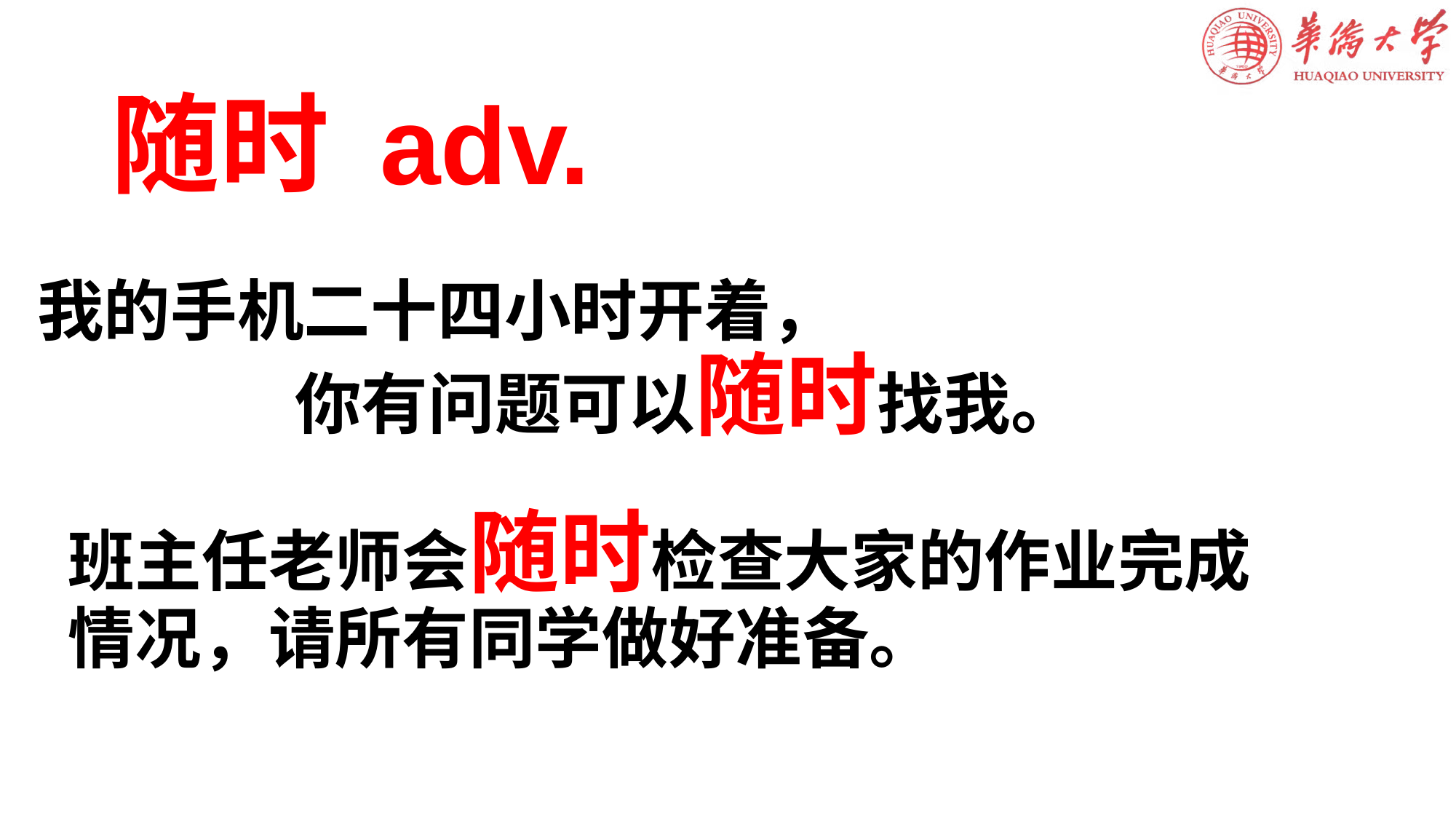

# 随时 adv.
我的手机二十四小时开着，
                你有问题可以随时找我。
班主任老师会随时检查大家的作业完成
情况，请所有同学做好准备。